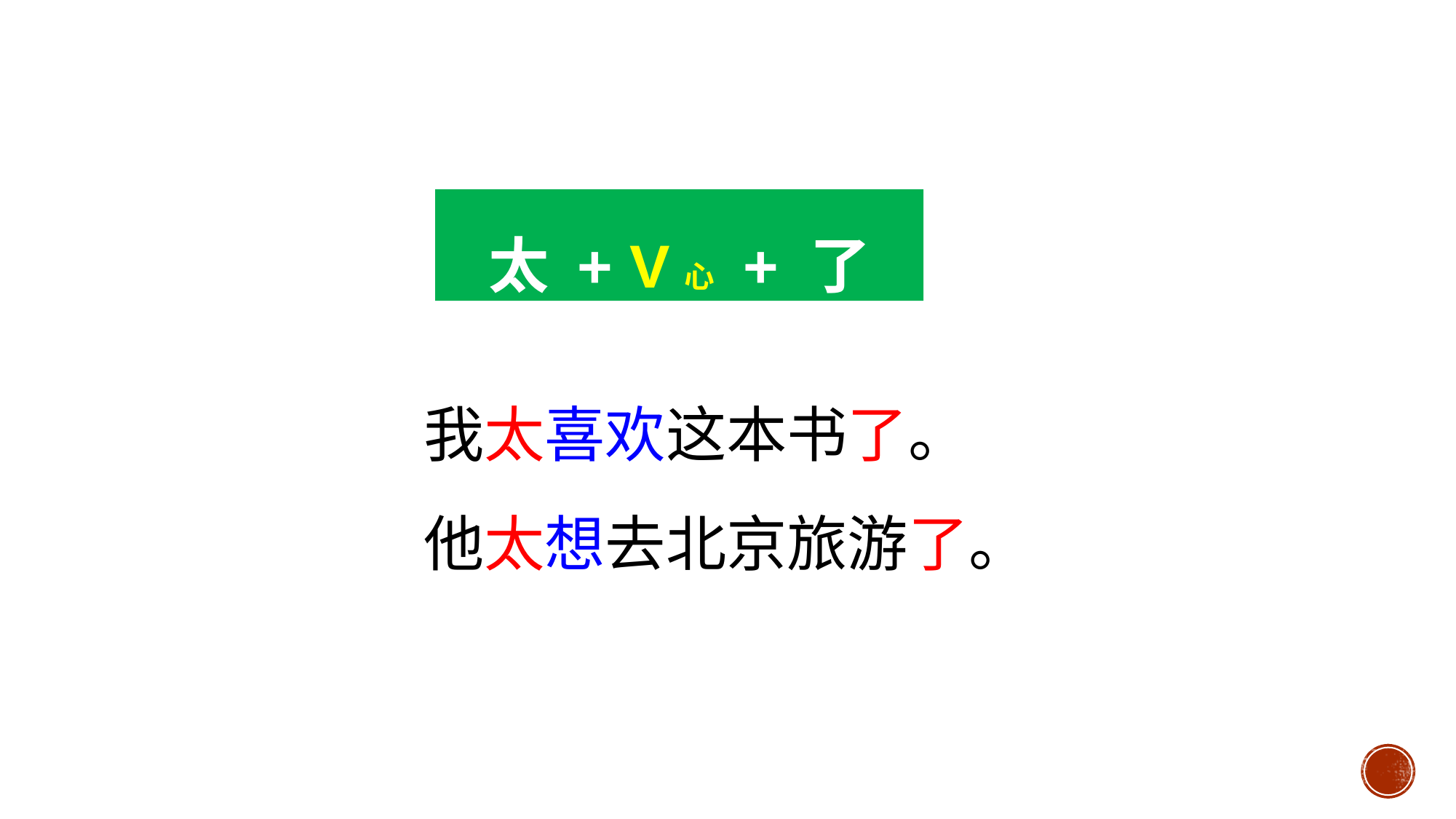

太 + V心 + 了
我太喜欢这本书了。
他太想去北京旅游了。